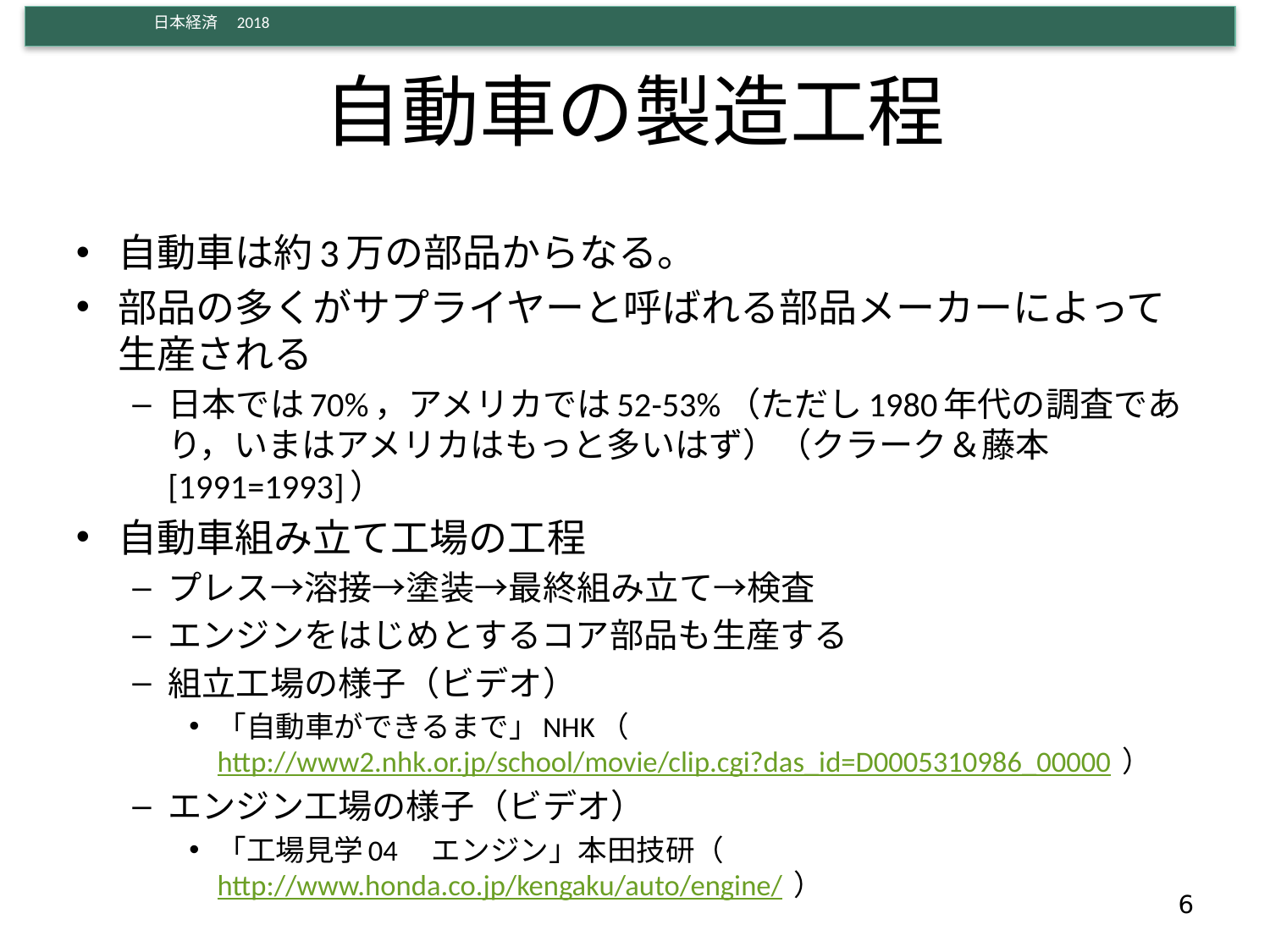

# 自動車の製造工程
自動車は約3万の部品からなる。
部品の多くがサプライヤーと呼ばれる部品メーカーによって生産される
日本では70%，アメリカでは52-53%（ただし1980年代の調査であり，いまはアメリカはもっと多いはず）（クラーク＆藤本[1991=1993]）
自動車組み立て工場の工程
プレス→溶接→塗装→最終組み立て→検査
エンジンをはじめとするコア部品も生産する
組立工場の様子（ビデオ）
「自動車ができるまで」NHK（ http://www2.nhk.or.jp/school/movie/clip.cgi?das_id=D0005310986_00000 ）
エンジン工場の様子（ビデオ）
「工場見学04　エンジン」本田技研（ http://www.honda.co.jp/kengaku/auto/engine/ ）

6